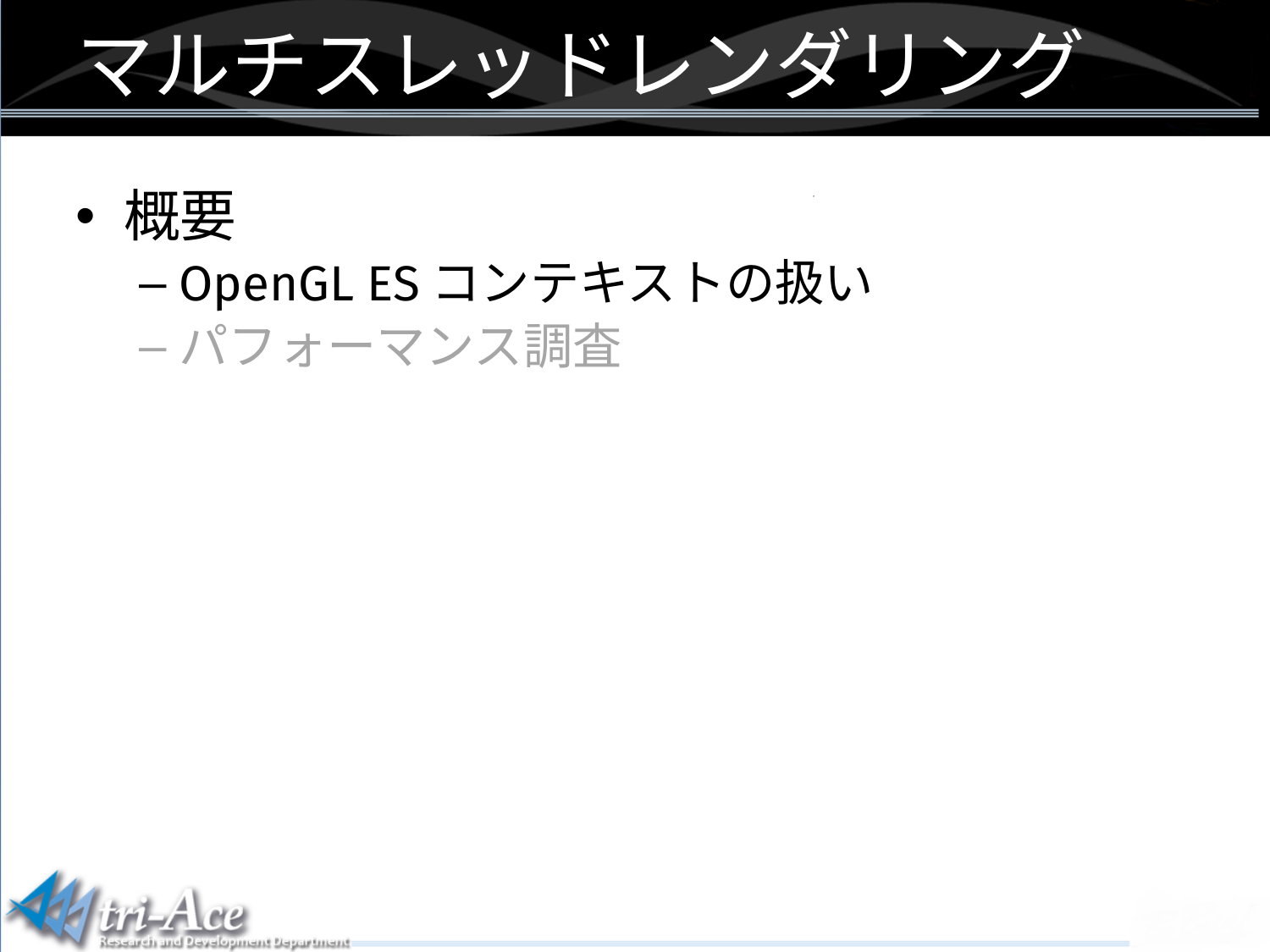

# マルチスレッドレンダリング
概要
OpenGL ESコンテキストの扱い
パフォーマンス調査